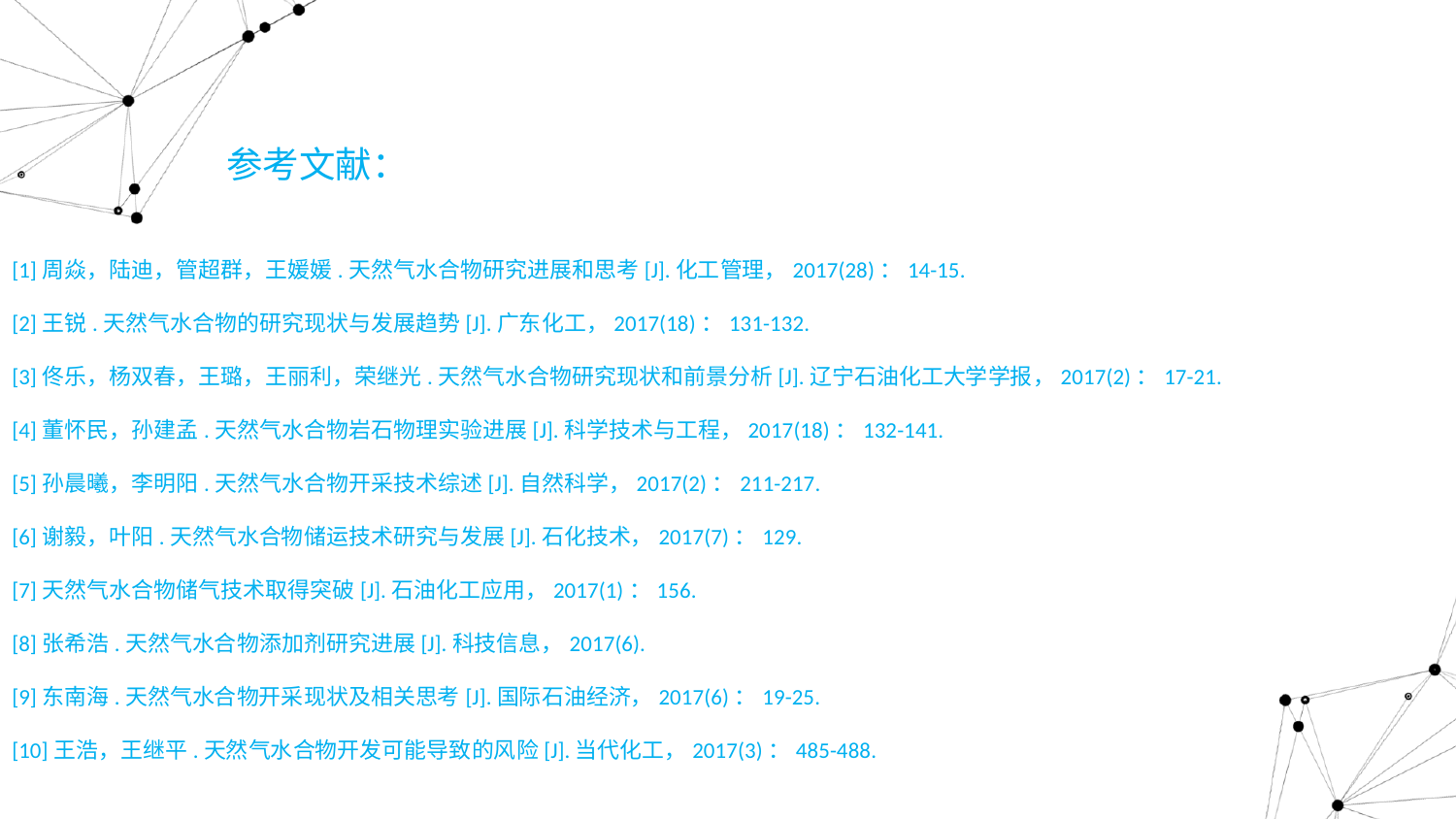

参考文献：
[1]周焱，陆迪，管超群，王媛媛.天然气水合物研究进展和思考[J].化工管理，2017(28)：14-15.

[2]王锐.天然气水合物的研究现状与发展趋势[J].广东化工，2017(18)：131-132.

[3]佟乐，杨双春，王璐，王丽利，荣继光.天然气水合物研究现状和前景分析[J].辽宁石油化工大学学报，2017(2)：17-21.

[4]董怀民，孙建孟.天然气水合物岩石物理实验进展[J].科学技术与工程，2017(18)：132-141.

[5]孙晨曦，李明阳.天然气水合物开采技术综述[J].自然科学，2017(2)：211-217.

[6]谢毅，叶阳.天然气水合物储运技术研究与发展[J].石化技术，2017(7)：129.

[7]天然气水合物储气技术取得突破[J].石油化工应用，2017(1)：156.

[8]张希浩.天然气水合物添加剂研究进展[J].科技信息，2017(6).

[9]东南海.天然气水合物开采现状及相关思考[J].国际石油经济，2017(6)：19-25.

[10]王浩，王继平.天然气水合物开发可能导致的风险[J].当代化工，2017(3)：485-488.